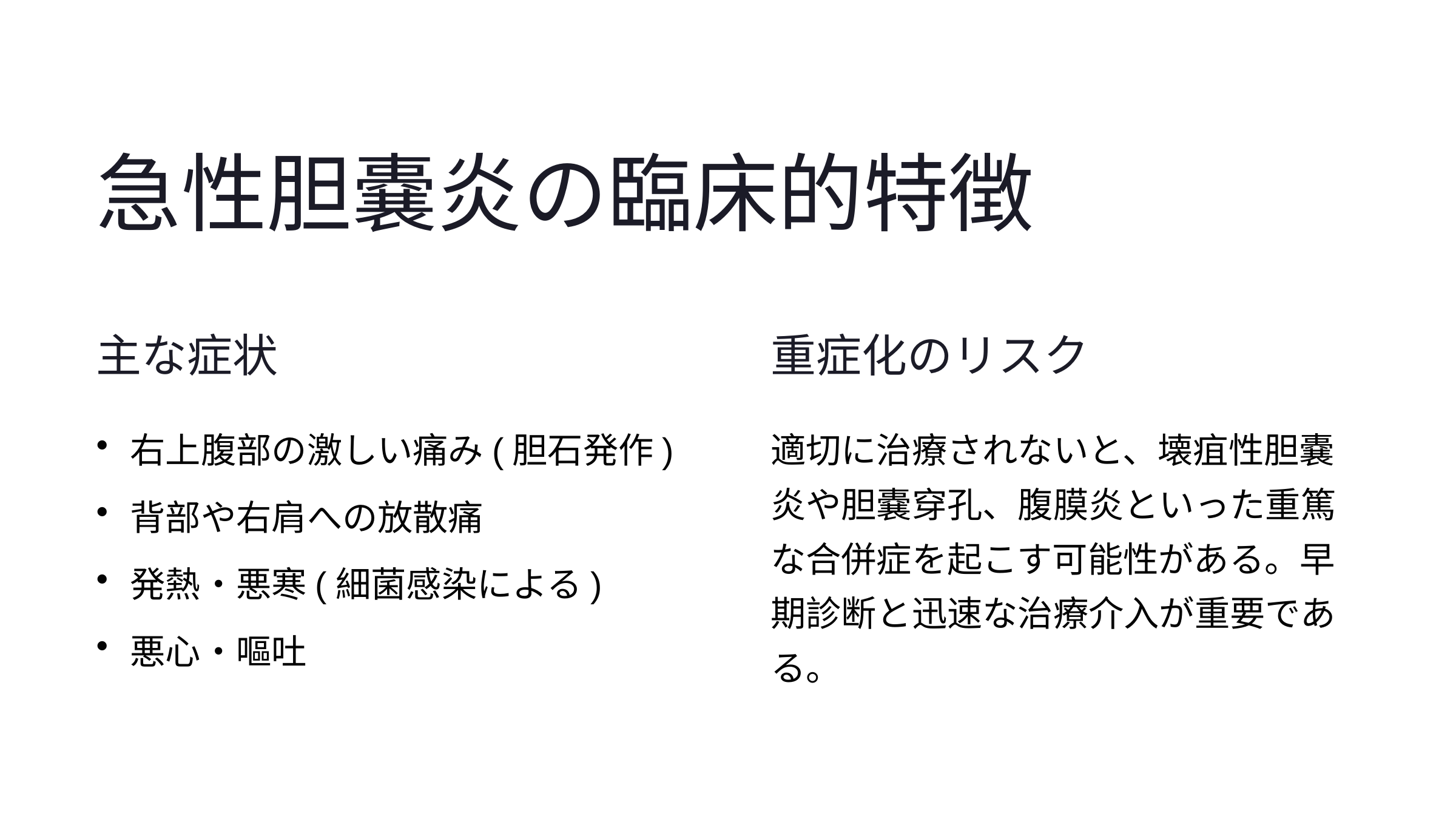

急性胆嚢炎の臨床的特徴
主な症状
重症化のリスク
右上腹部の激しい痛み(胆石発作)
適切に治療されないと、壊疽性胆嚢炎や胆嚢穿孔、腹膜炎といった重篤な合併症を起こす可能性がある。早期診断と迅速な治療介入が重要である。
背部や右肩への放散痛
発熱・悪寒(細菌感染による)
悪心・嘔吐